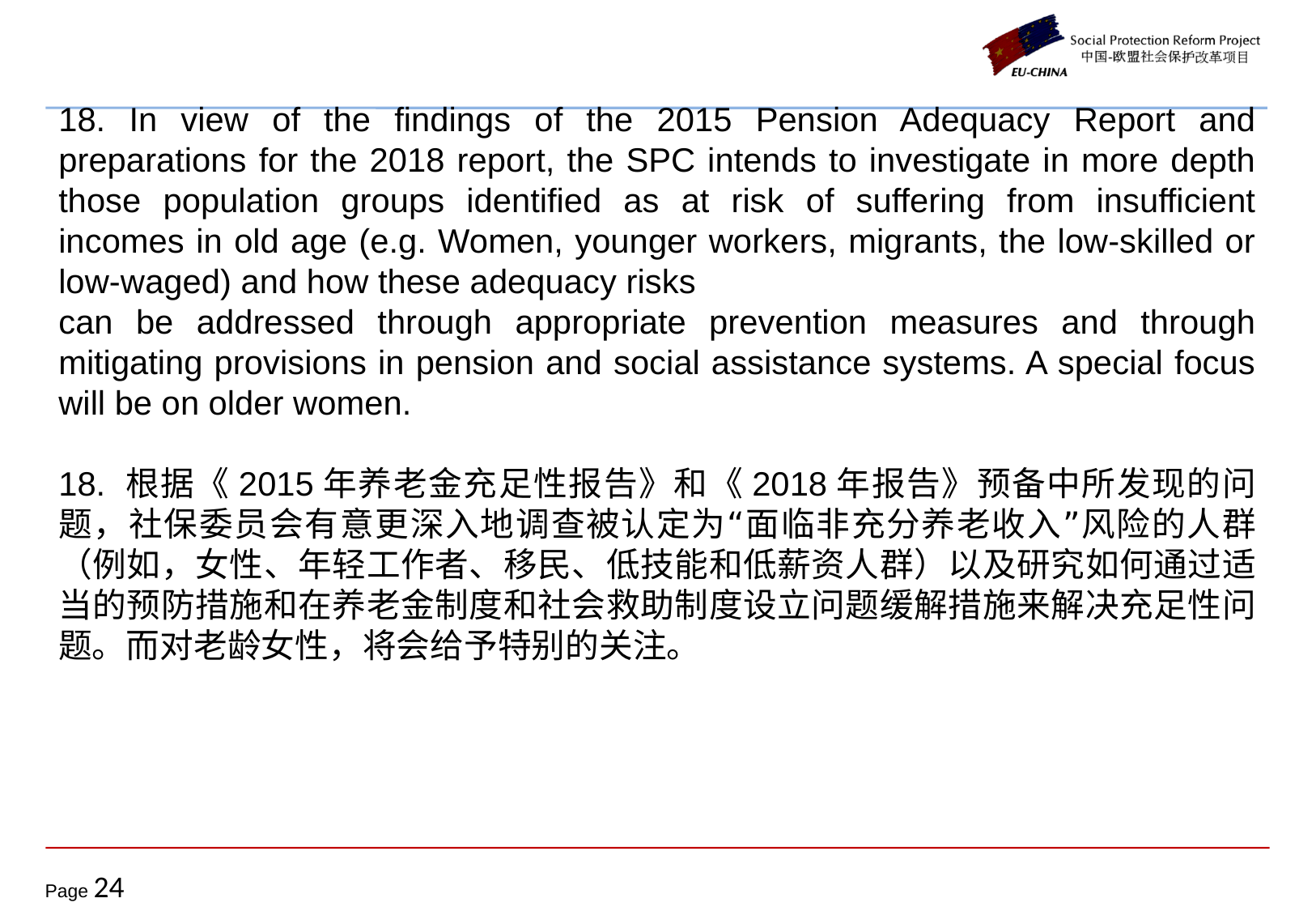

18. In view of the findings of the 2015 Pension Adequacy Report and preparations for the 2018 report, the SPC intends to investigate in more depth those population groups identified as at risk of suffering from insufficient incomes in old age (e.g. Women, younger workers, migrants, the low-skilled or low-waged) and how these adequacy risks
can be addressed through appropriate prevention measures and through mitigating provisions in pension and social assistance systems. A special focus will be on older women.

18. 根据《2015年养老金充足性报告》和《2018年报告》预备中所发现的问题，社保委员会有意更深入地调查被认定为“面临非充分养老收入”风险的人群（例如，女性、年轻工作者、移民、低技能和低薪资人群）以及研究如何通过适当的预防措施和在养老金制度和社会救助制度设立问题缓解措施来解决充足性问题。而对老龄女性，将会给予特别的关注。